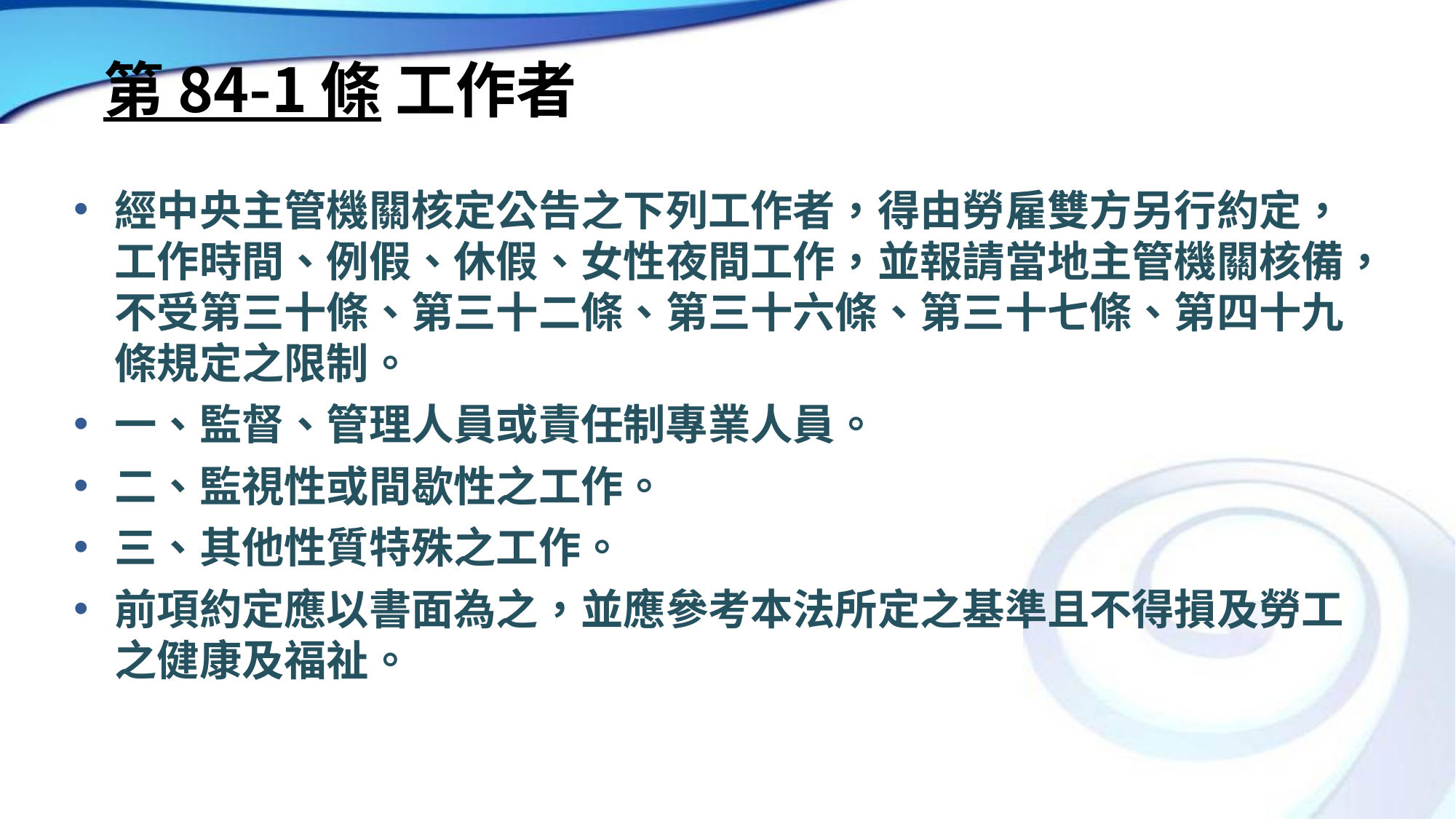

# 第 84-1 條 工作者
經中央主管機關核定公告之下列工作者，得由勞雇雙方另行約定，工作時間、例假、休假、女性夜間工作，並報請當地主管機關核備，不受第三十條、第三十二條、第三十六條、第三十七條、第四十九條規定之限制。
一、監督、管理人員或責任制專業人員。
二、監視性或間歇性之工作。
三、其他性質特殊之工作。
前項約定應以書面為之，並應參考本法所定之基準且不得損及勞工之健康及福祉。